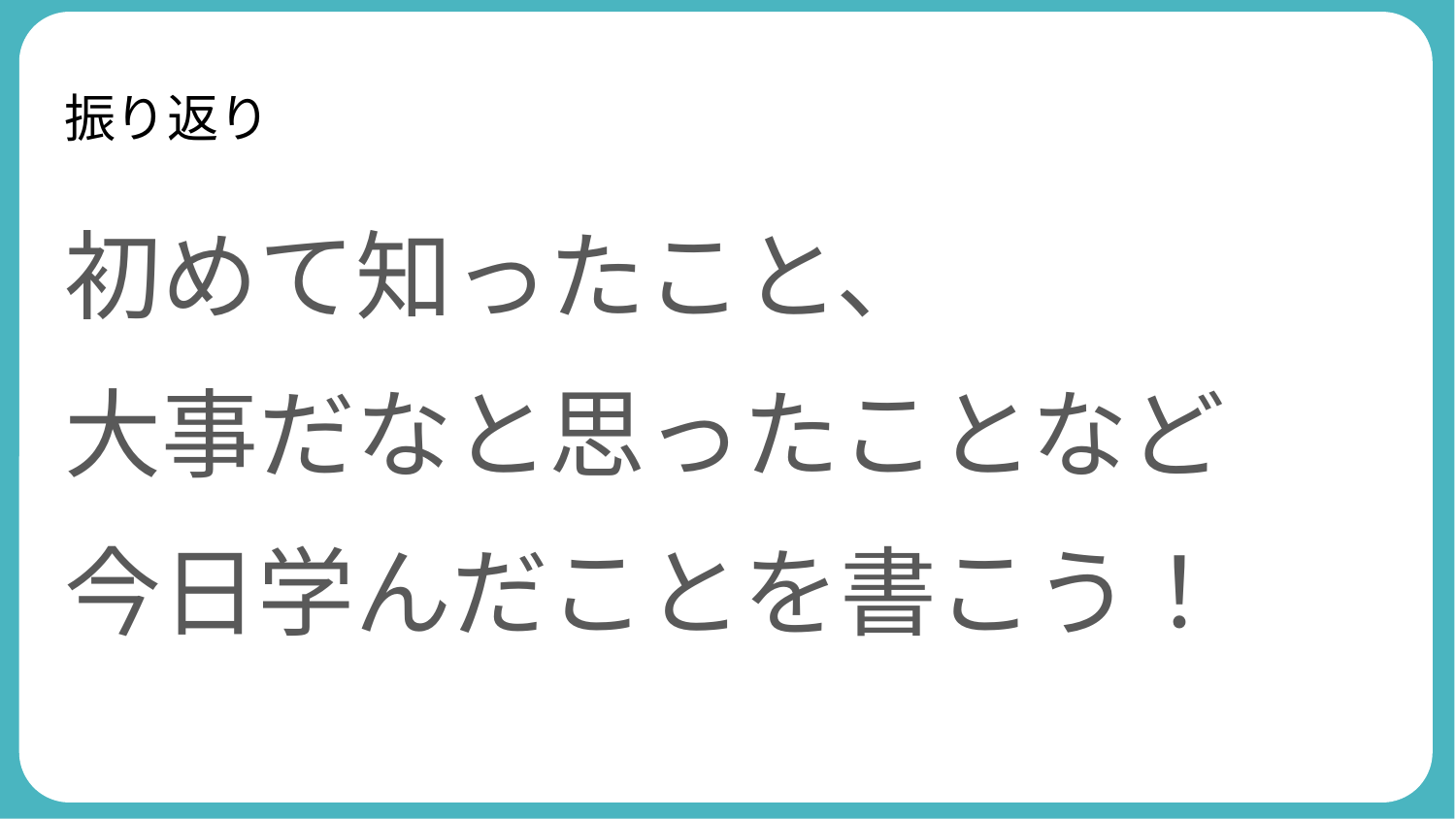

# 振り返り
初めて知ったこと、
大事だなと思ったことなど
今日学んだことを書こう！